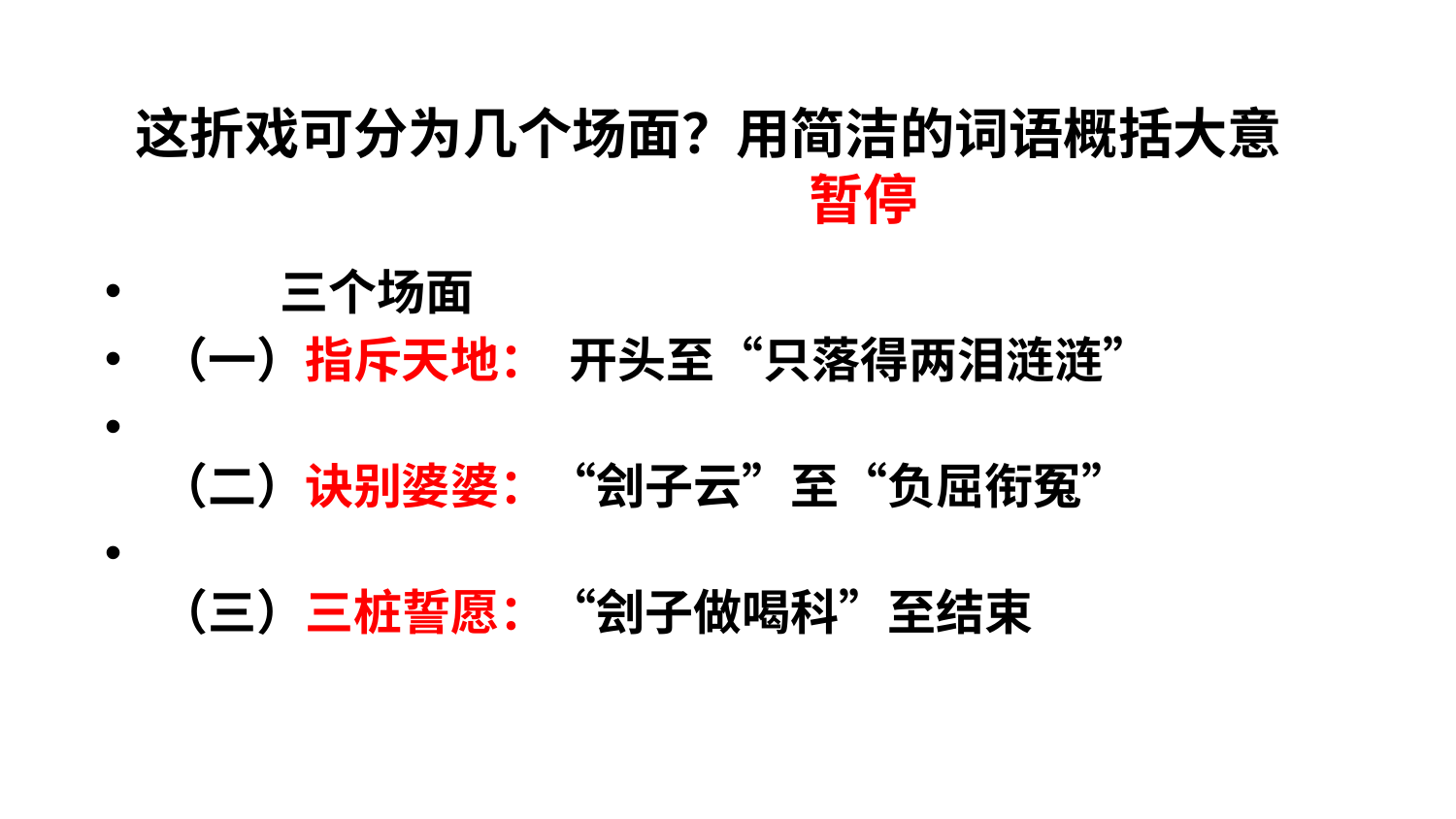

# 这折戏可分为几个场面？用简洁的词语概括大意 暂停
          三个场面
（一）指斥天地：  开头至“只落得两泪涟涟”
（二）诀别婆婆：“刽子云”至“负屈衔冤”
（三）三桩誓愿：“刽子做喝科”至结束